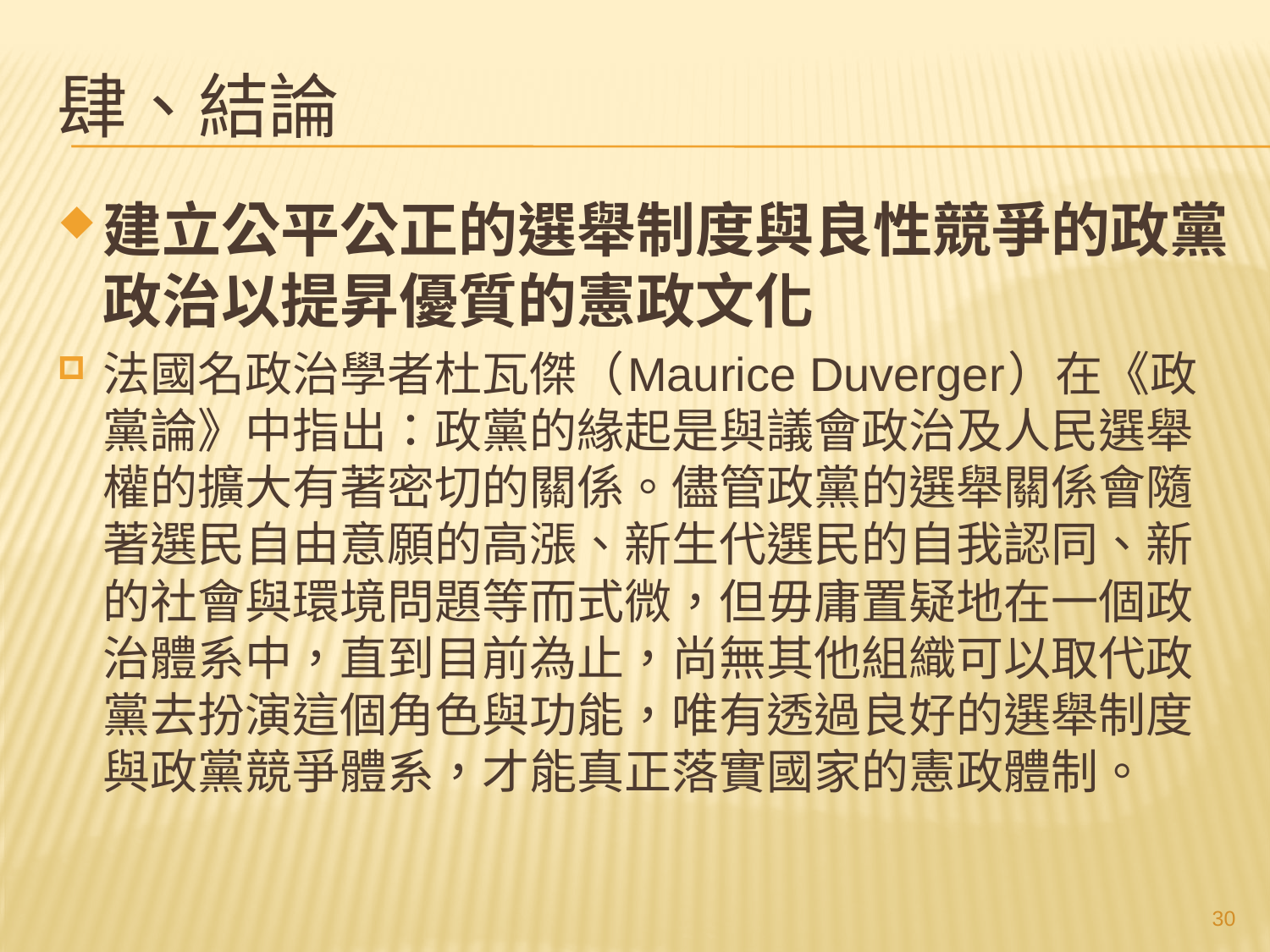

# 肆、結論
建立公平公正的選舉制度與良性競爭的政黨政治以提昇優質的憲政文化
法國名政治學者杜瓦傑（Maurice Duverger）在《政黨論》中指出：政黨的緣起是與議會政治及人民選舉權的擴大有著密切的關係。儘管政黨的選舉關係會隨著選民自由意願的高漲、新生代選民的自我認同、新的社會與環境問題等而式微，但毋庸置疑地在一個政治體系中，直到目前為止，尚無其他組織可以取代政黨去扮演這個角色與功能，唯有透過良好的選舉制度與政黨競爭體系，才能真正落實國家的憲政體制。
30